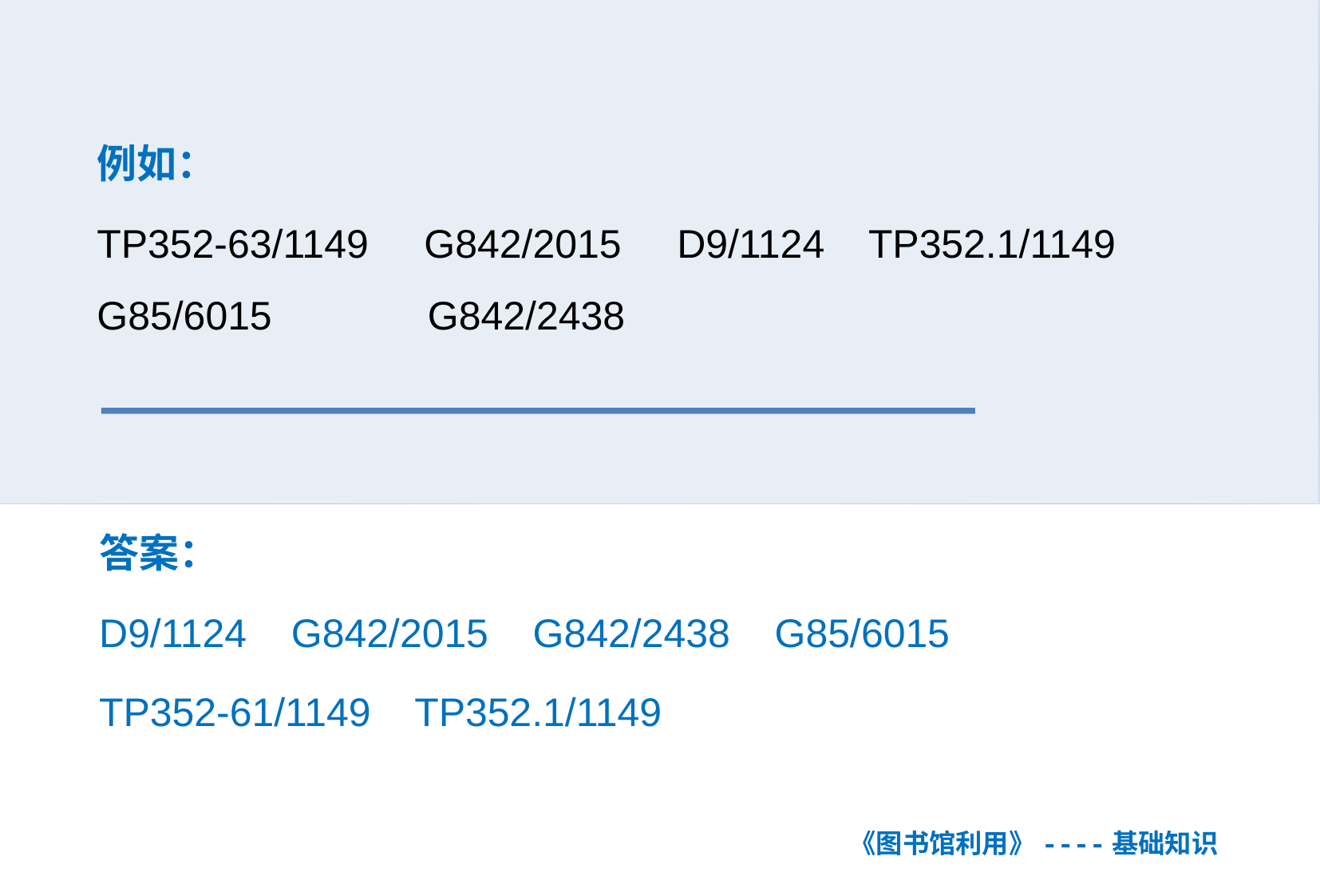

例如：
TP352-63/1149     G842/2015     D9/1124    TP352.1/1149 G85/6015              G842/2438

答案：
D9/1124    G842/2015    G842/2438    G85/6015
TP352-61/1149    TP352.1/1149
《图书馆利用》----基础知识